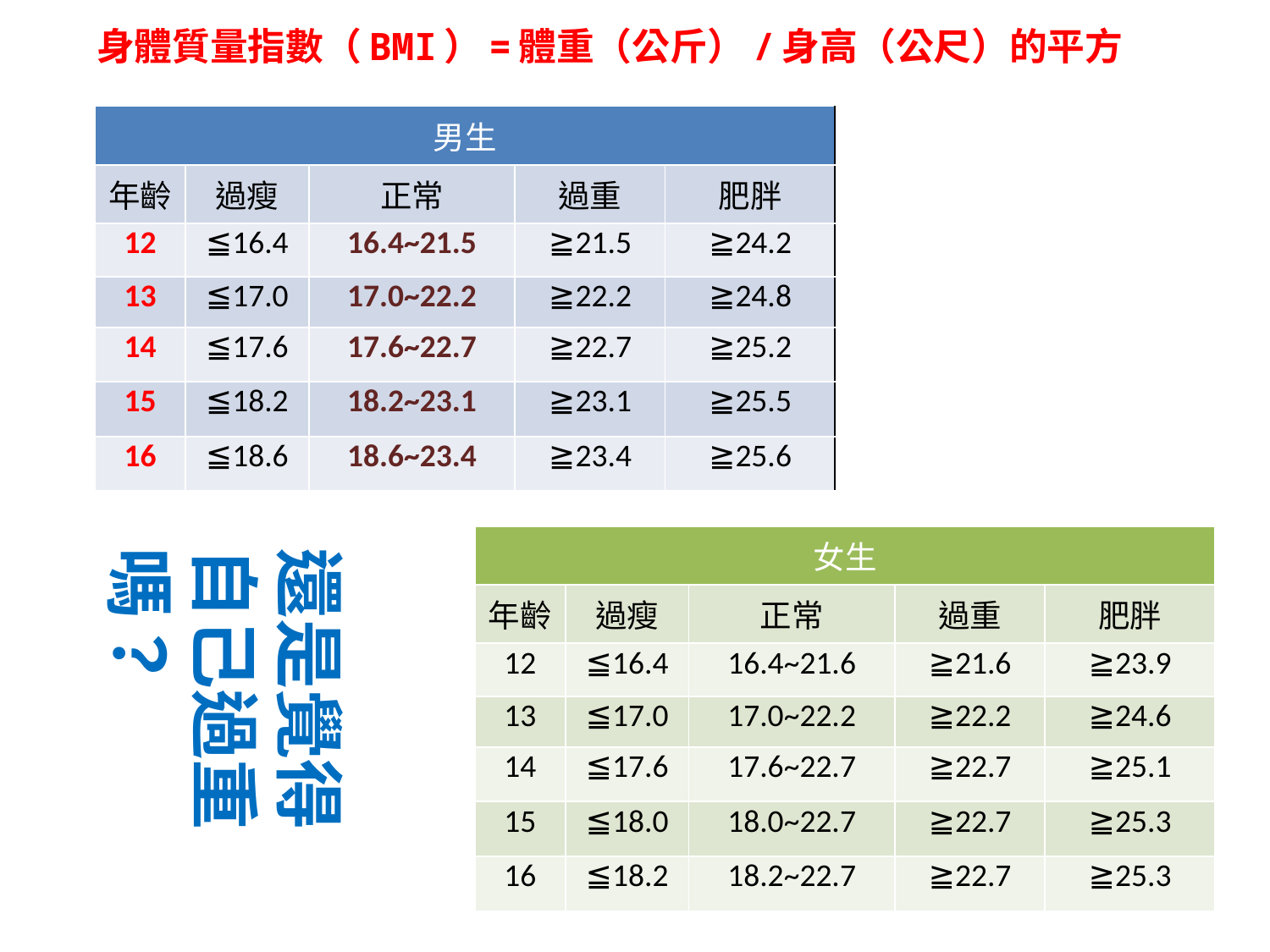

# 身體質量指數（BMI）=體重（公斤）/身高（公尺）的平方
| 男生 |  |  |  |  |
| --- | --- | --- | --- | --- |
| 年齡 | 過瘦 | 正常 | 過重 | 肥胖 |
| 12 | ≦16.4 | 16.4~21.5 | ≧21.5 | ≧24.2 |
| 13 | ≦17.0 | 17.0~22.2 | ≧22.2 | ≧24.8 |
| 14 | ≦17.6 | 17.6~22.7 | ≧22.7 | ≧25.2 |
| 15 | ≦18.2 | 18.2~23.1 | ≧23.1 | ≧25.5 |
| 16 | ≦18.6 | 18.6~23.4 | ≧23.4 | ≧25.6 |
| 女生 |  |  |  |  |
| --- | --- | --- | --- | --- |
| 年齡 | 過瘦 | 正常 | 過重 | 肥胖 |
| 12 | ≦16.4 | 16.4~21.6 | ≧21.6 | ≧23.9 |
| 13 | ≦17.0 | 17.0~22.2 | ≧22.2 | ≧24.6 |
| 14 | ≦17.6 | 17.6~22.7 | ≧22.7 | ≧25.1 |
| 15 | ≦18.0 | 18.0~22.7 | ≧22.7 | ≧25.3 |
| 16 | ≦18.2 | 18.2~22.7 | ≧22.7 | ≧25.3 |
還是覺得自己過重嗎？